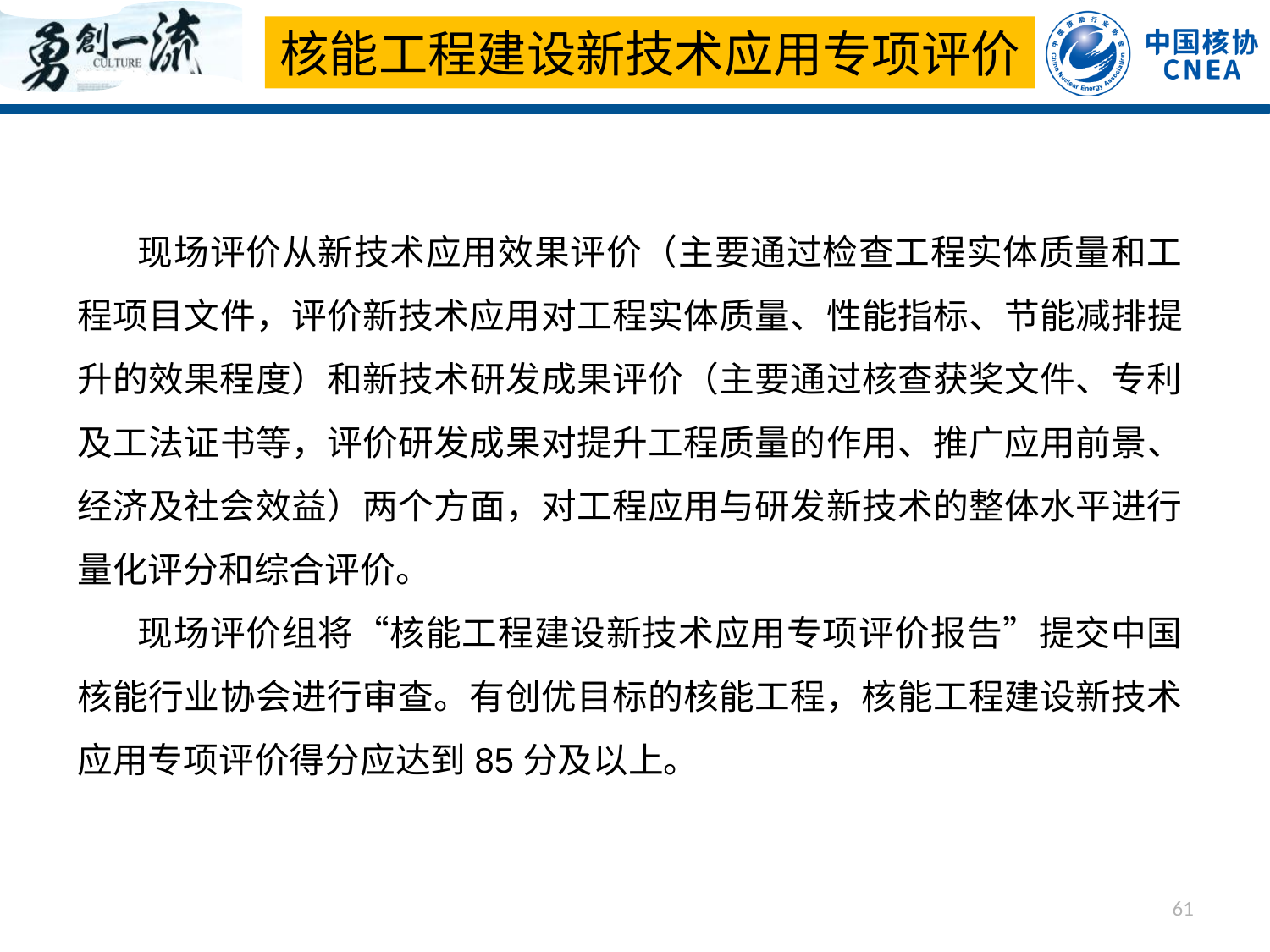

核能工程建设新技术应用专项评价
      现场评价从新技术应用效果评价（主要通过检查工程实体质量和工程项目文件，评价新技术应用对工程实体质量、性能指标、节能减排提升的效果程度）和新技术研发成果评价（主要通过核查获奖文件、专利及工法证书等，评价研发成果对提升工程质量的作用、推广应用前景、经济及社会效益）两个方面，对工程应用与研发新技术的整体水平进行量化评分和综合评价。
      现场评价组将“核能工程建设新技术应用专项评价报告”提交中国核能行业协会进行审查。有创优目标的核能工程，核能工程建设新技术应用专项评价得分应达到85分及以上。

61